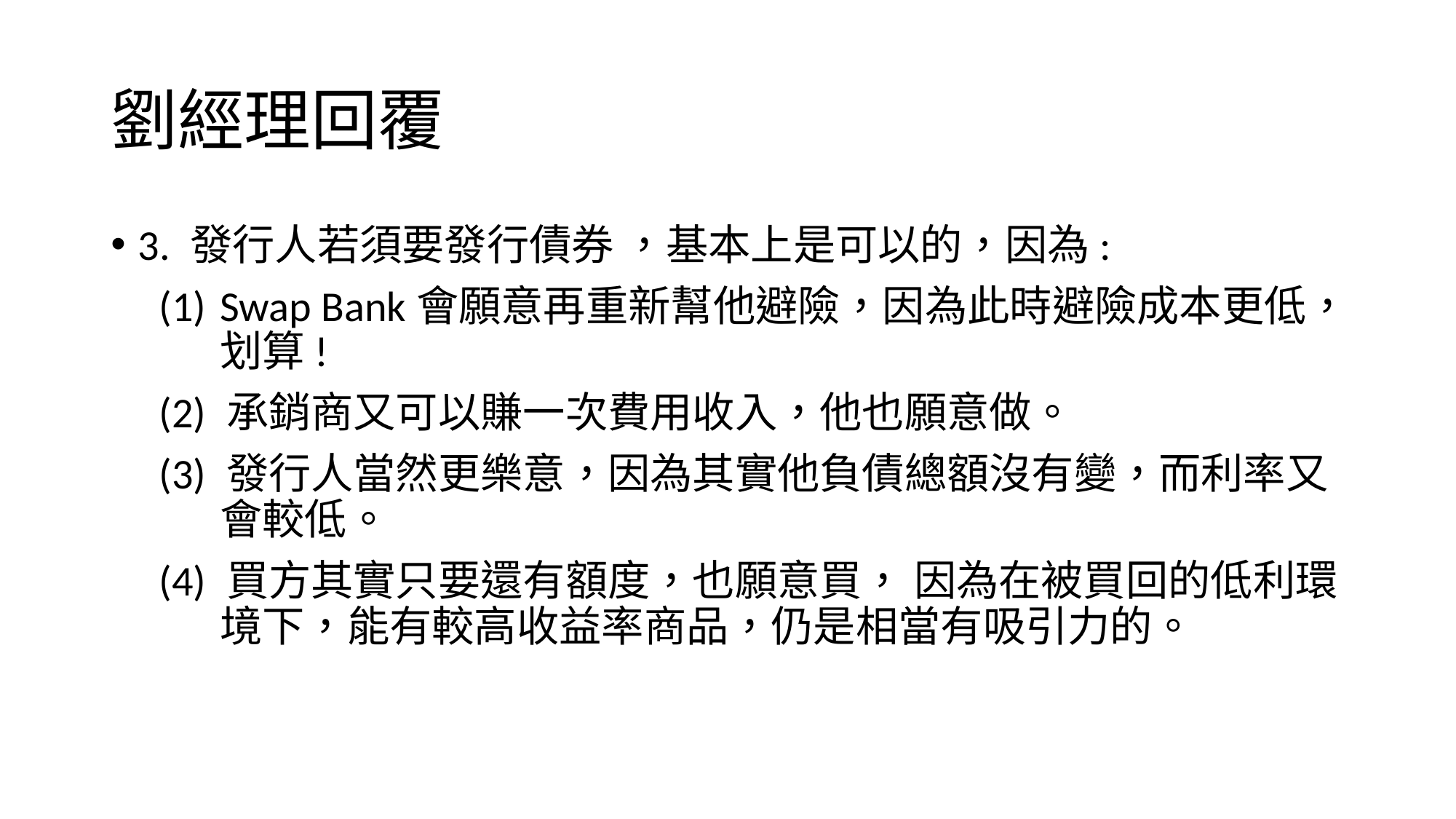

# 劉經理回覆
3. 發行人若須要發行債券 ，基本上是可以的，因為:
     (1)	Swap Bank會願意再重新幫他避險，因為此時避險成本更低，	划算!
     (2) 承銷商又可以賺一次費用收入，他也願意做。
     (3) 發行人當然更樂意，因為其實他負債總額沒有變，而利率又	會較低。
     (4) 買方其實只要還有額度，也願意買， 因為在被買回的低利環	境下，能有較高收益率商品，仍是相當有吸引力的。